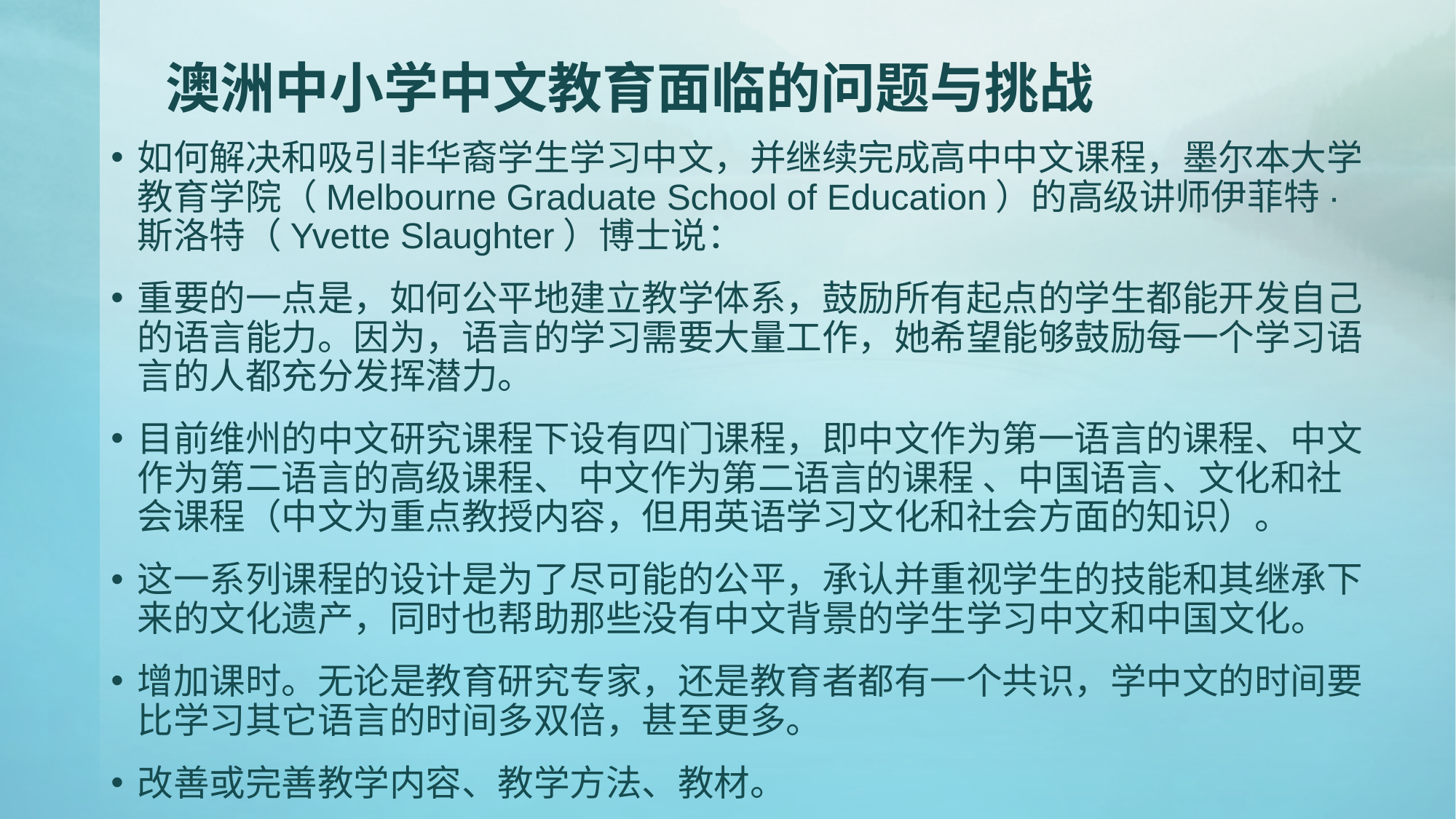

# 澳洲中小学中文教育面临的问题与挑战
如何解决和吸引非华裔学生学习中文，并继续完成高中中文课程，墨尔本大学教育学院（Melbourne Graduate School of Education）的高级讲师伊菲特·斯洛特（Yvette Slaughter）博士说：
重要的一点是，如何公平地建立教学体系，鼓励所有起点的学生都能开发自己的语言能力。因为，语言的学习需要大量工作，她希望能够鼓励每一个学习语言的人都充分发挥潜力。
目前维州的中文研究课程下设有四门课程，即中文作为第一语言的课程、中文作为第二语言的高级课程、 中文作为第二语言的课程 、中国语言、文化和社会课程（中文为重点教授内容，但用英语学习文化和社会方面的知识）。
这一系列课程的设计是为了尽可能的公平，承认并重视学生的技能和其继承下来的文化遗产，同时也帮助那些没有中文背景的学生学习中文和中国文化。
增加课时。无论是教育研究专家，还是教育者都有一个共识，学中文的时间要比学习其它语言的时间多双倍，甚至更多。
改善或完善教学内容、教学方法、教材。